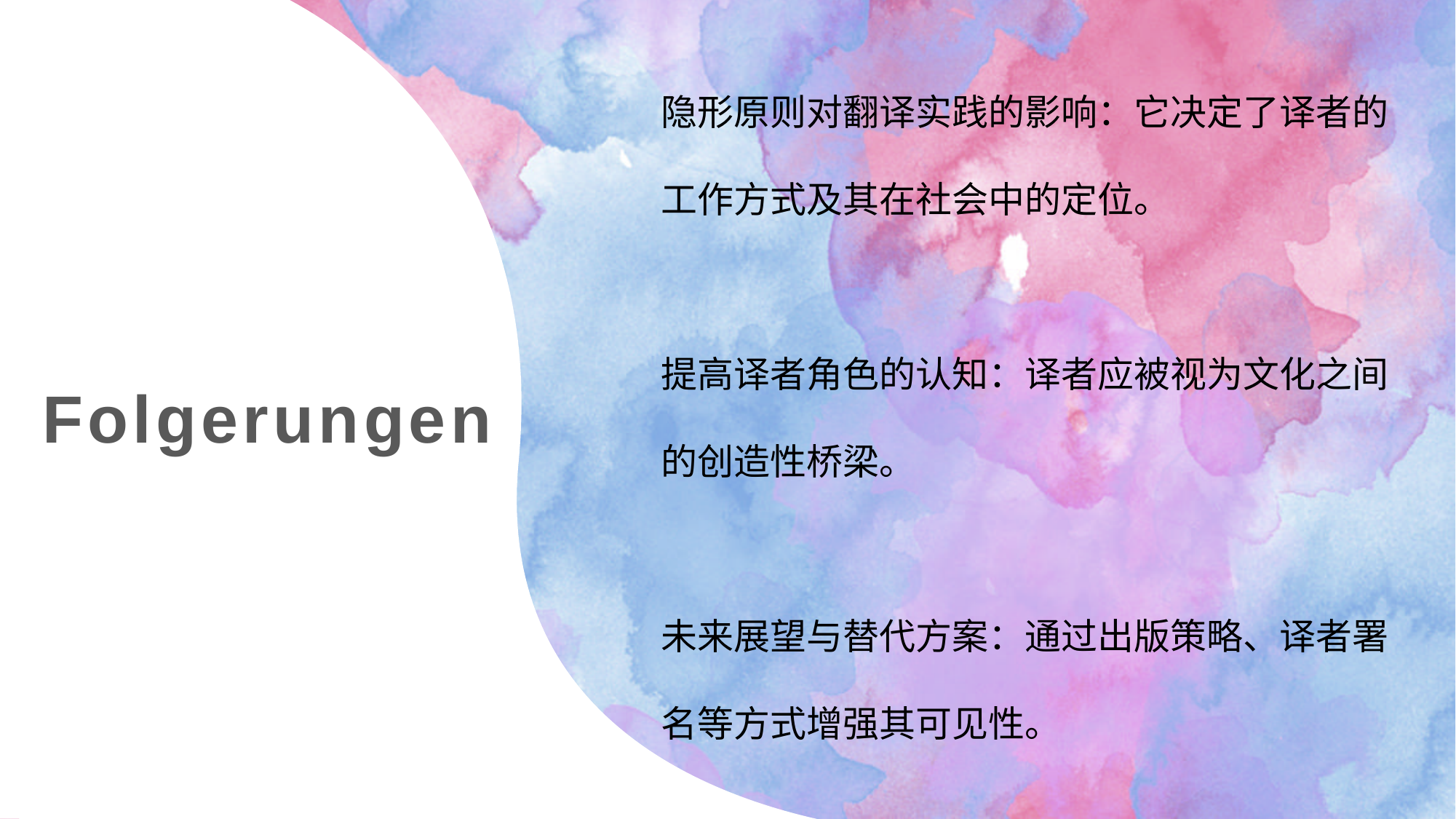

隐形原则对翻译实践的影响：它决定了译者的工作方式及其在社会中的定位。

提高译者角色的认知：译者应被视为文化之间的创造性桥梁。

未来展望与替代方案：通过出版策略、译者署名等方式增强其可见性。
Folgerungen